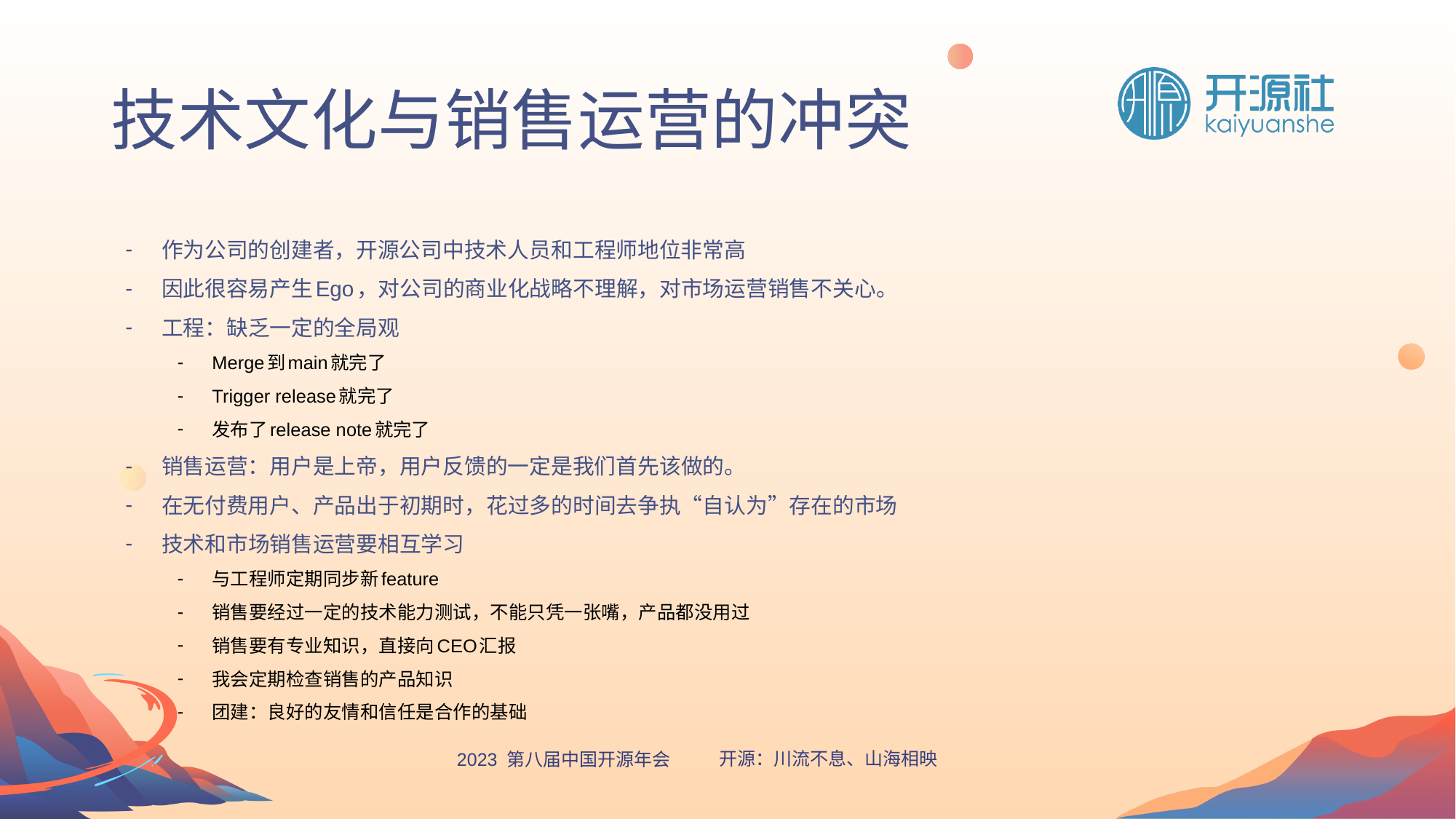

# 技术文化与销售运营的冲突
作为公司的创建者，开源公司中技术人员和工程师地位非常高
因此很容易产生Ego，对公司的商业化战略不理解，对市场运营销售不关心。
工程：缺乏一定的全局观
Merge到main就完了
Trigger release就完了
发布了release note就完了
销售运营：用户是上帝，用户反馈的一定是我们首先该做的。
在无付费用户、产品出于初期时，花过多的时间去争执“自认为”存在的市场
技术和市场销售运营要相互学习
与工程师定期同步新feature
销售要经过一定的技术能力测试，不能只凭一张嘴，产品都没用过
销售要有专业知识，直接向CEO汇报
我会定期检查销售的产品知识
团建：良好的友情和信任是合作的基础